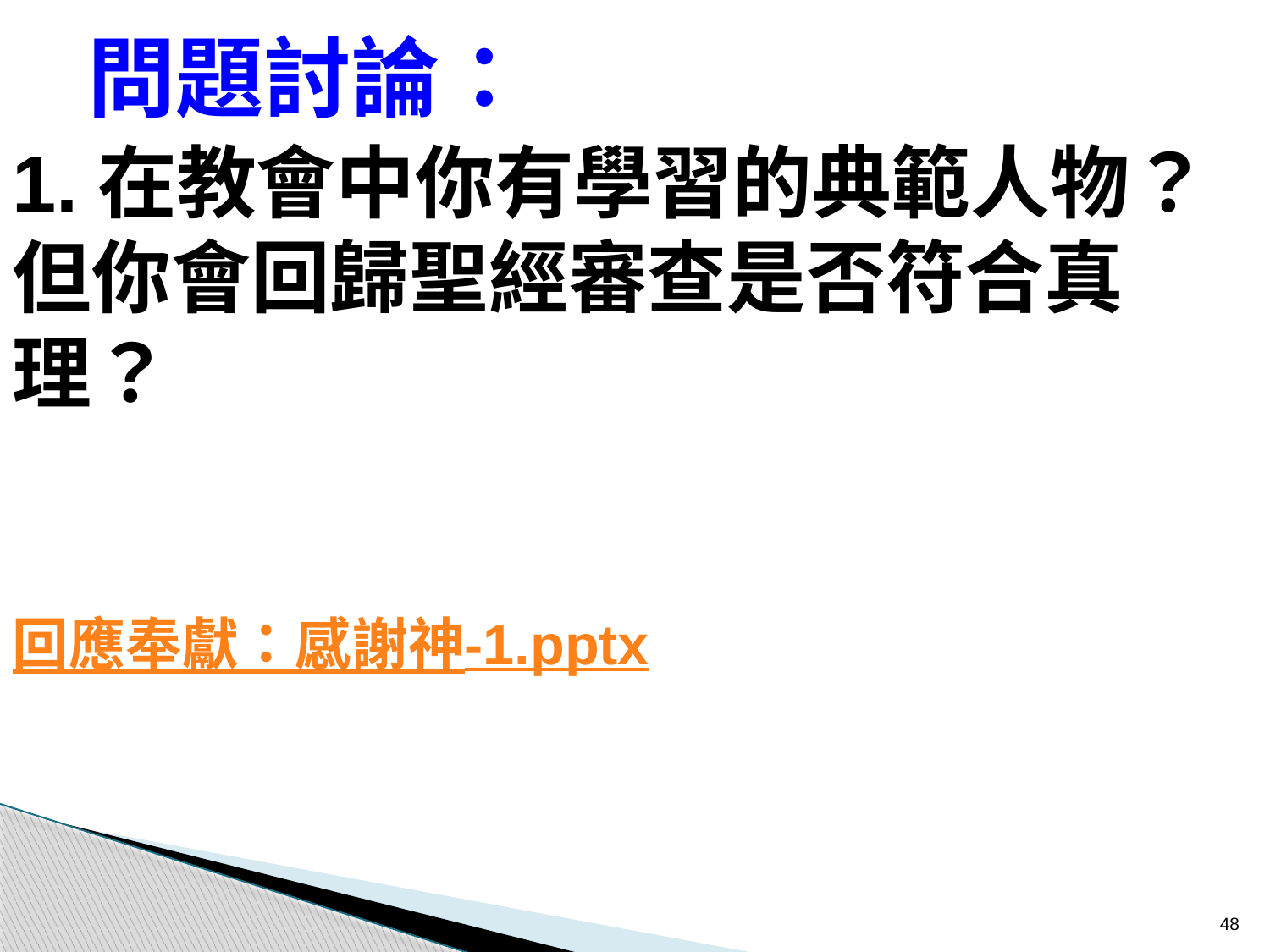

問題討論：
1.在教會中你有學習的典範人物？
但你會回歸聖經審查是否符合真理？

回應奉獻：感謝神-1.pptx
48